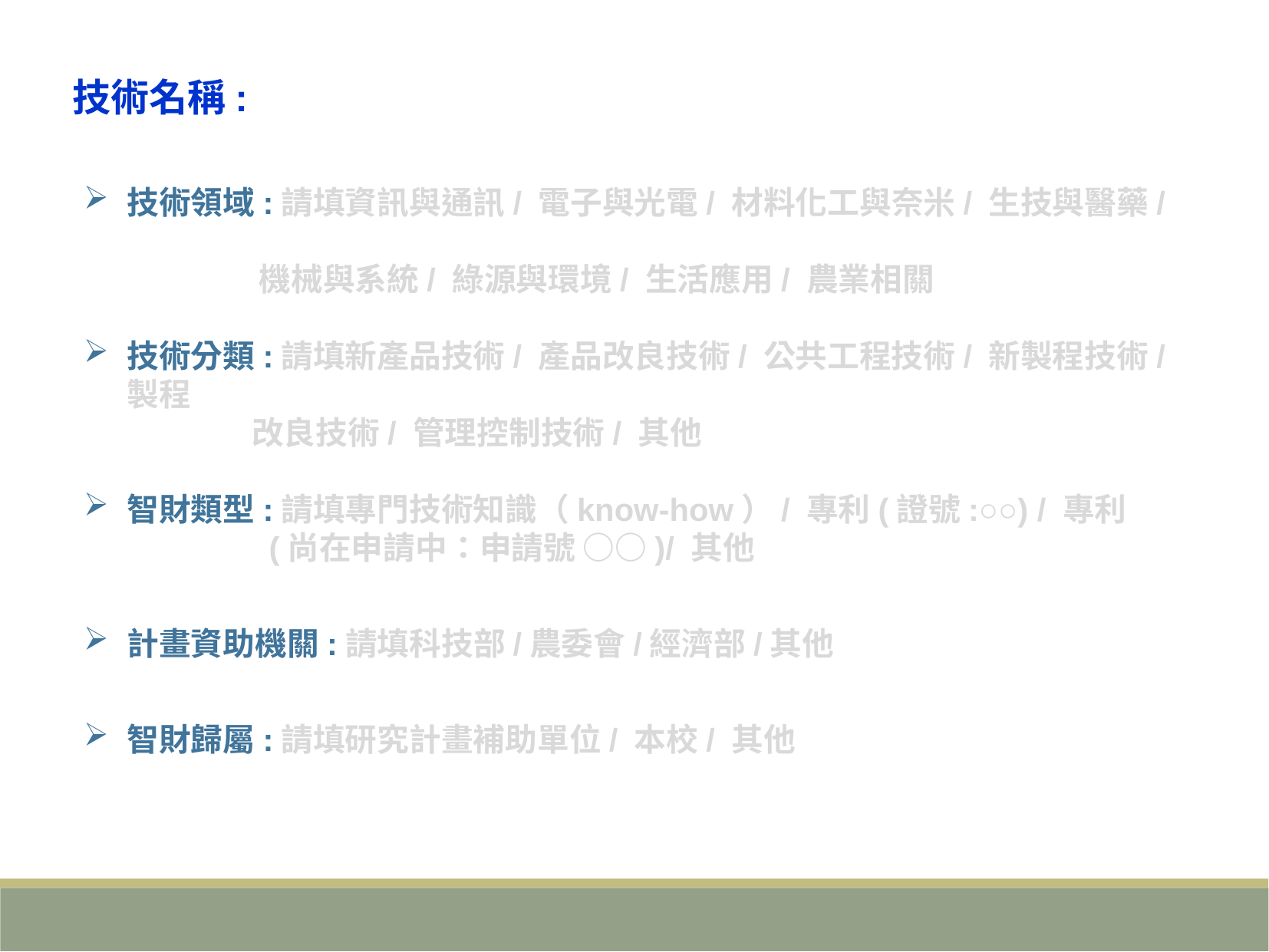

技術名稱:
技術領域:請填資訊與通訊/ 電子與光電/ 材料化工與奈米/ 生技與醫藥/
                       機械與系統/ 綠源與環境/ 生活應用/ 農業相關

技術分類:請填新產品技術/ 產品改良技術/ 公共工程技術/ 新製程技術/ 製程
                      改良技術/ 管理控制技術/ 其他

智財類型:請填專門技術知識（know-how）/ 專利(證號:○○) / 專利
                     (尚在申請中：申請號 ○○)/ 其他
計畫資助機關:請填科技部/農委會/經濟部/其他
智財歸屬:請填研究計畫補助單位/ 本校/ 其他